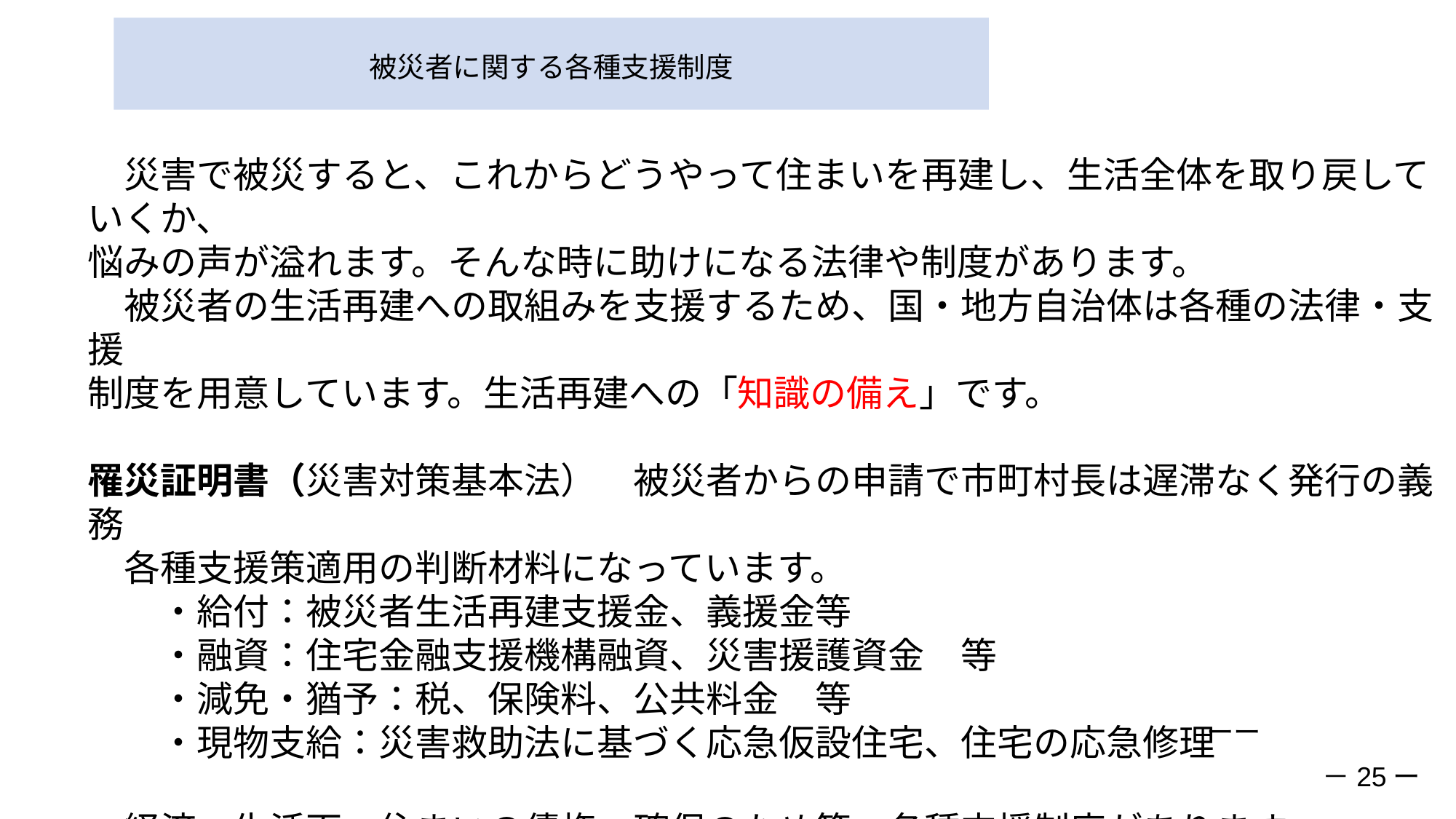

# 被災者に関する各種支援制度
　災害で被災すると、これからどうやって住まいを再建し、生活全体を取り戻していくか、
悩みの声が溢れます。そんな時に助けになる法律や制度があります。
　被災者の生活再建への取組みを支援するため、国・地方自治体は各種の法律・支援
制度を用意しています。生活再建への「知識の備え」です。

罹災証明書（災害対策基本法）　被災者からの申請で市町村長は遅滞なく発行の義務
　各種支援策適用の判断材料になっています。
　　・給付：被災者生活再建支援金、義援金等
　　・融資：住宅金融支援機構融資、災害援護資金　等
　　・減免・猶予：税、保険料、公共料金　等
　　・現物支給：災害救助法に基づく応急仮設住宅、住宅の応急修理

　経済・生活面、住まいの債権・確保のため等、各種支援制度があります。
https://www.bousai.go.jp/taisaku/hisaisyagyousei/pdf/kakusyuseido_tsuujou.pdf

ーー
－25ー